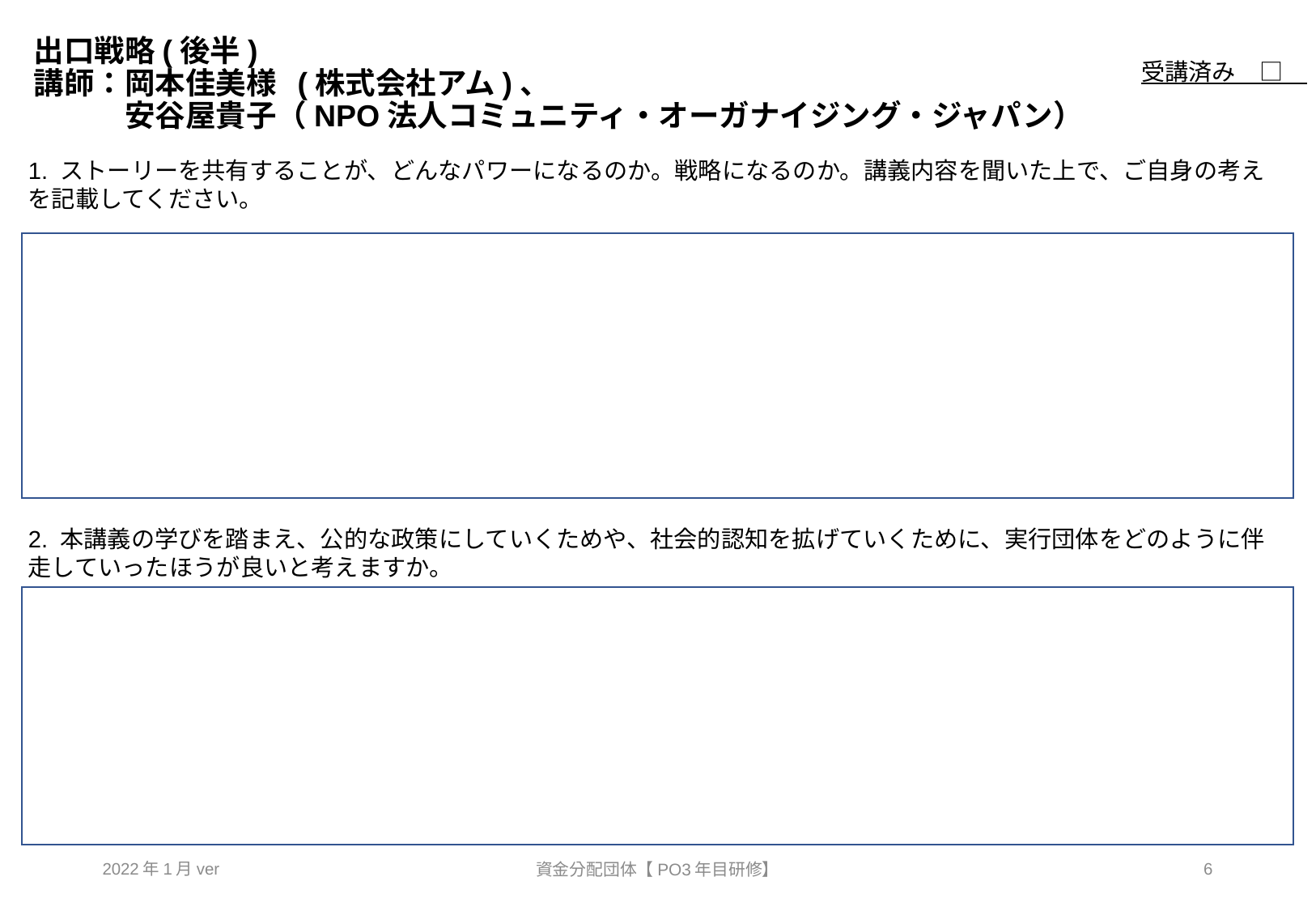

# 出口戦略(後半)　 講師：岡本佳美様  (株式会社アム)、 　　　安谷屋貴子（NPO法人コミュニティ・オーガナイジング・ジャパン）
受講済み　□
1. ストーリーを共有することが、どんなパワーになるのか。戦略になるのか。講義内容を聞いた上で、ご自身の考えを記載してください。

2. 本講義の学びを踏まえ、公的な政策にしていくためや、社会的認知を拡げていくために、実行団体をどのように伴走していったほうが良いと考えますか。

2022年1月ver
資金分配団体【PO3年目研修】
6